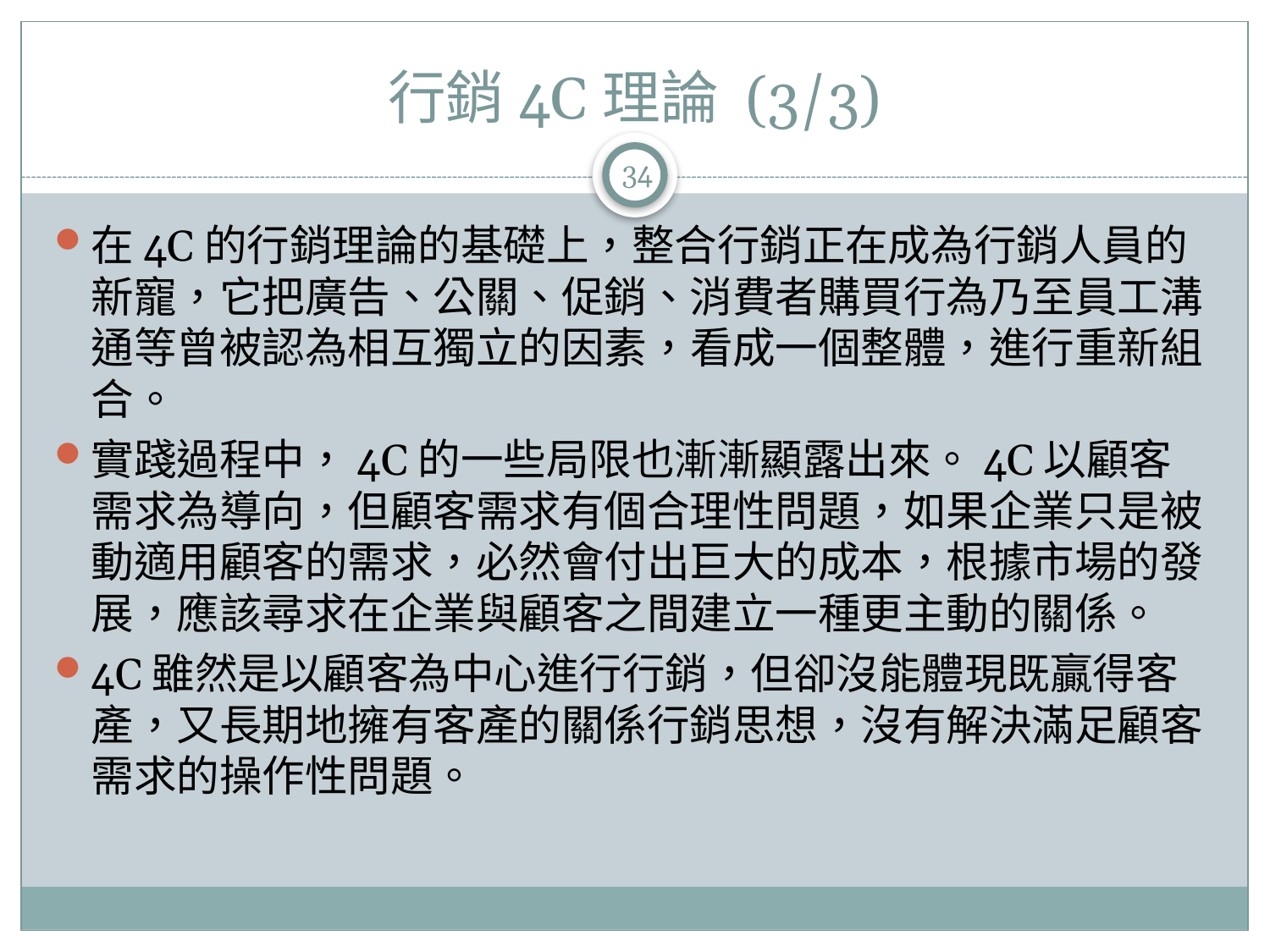

# 行銷4C理論 (3/3)
34
在4C的行銷理論的基礎上，整合行銷正在成為行銷人員的新寵，它把廣告、公關、促銷、消費者購買行為乃至員工溝通等曾被認為相互獨立的因素，看成一個整體，進行重新組合。
實踐過程中，4C的一些局限也漸漸顯露出來。4C以顧客需求為導向，但顧客需求有個合理性問題，如果企業只是被動適用顧客的需求，必然會付出巨大的成本，根據市場的發展，應該尋求在企業與顧客之間建立一種更主動的關係。
4C雖然是以顧客為中心進行行銷，但卻沒能體現既贏得客產，又長期地擁有客產的關係行銷思想，沒有解決滿足顧客需求的操作性問題。